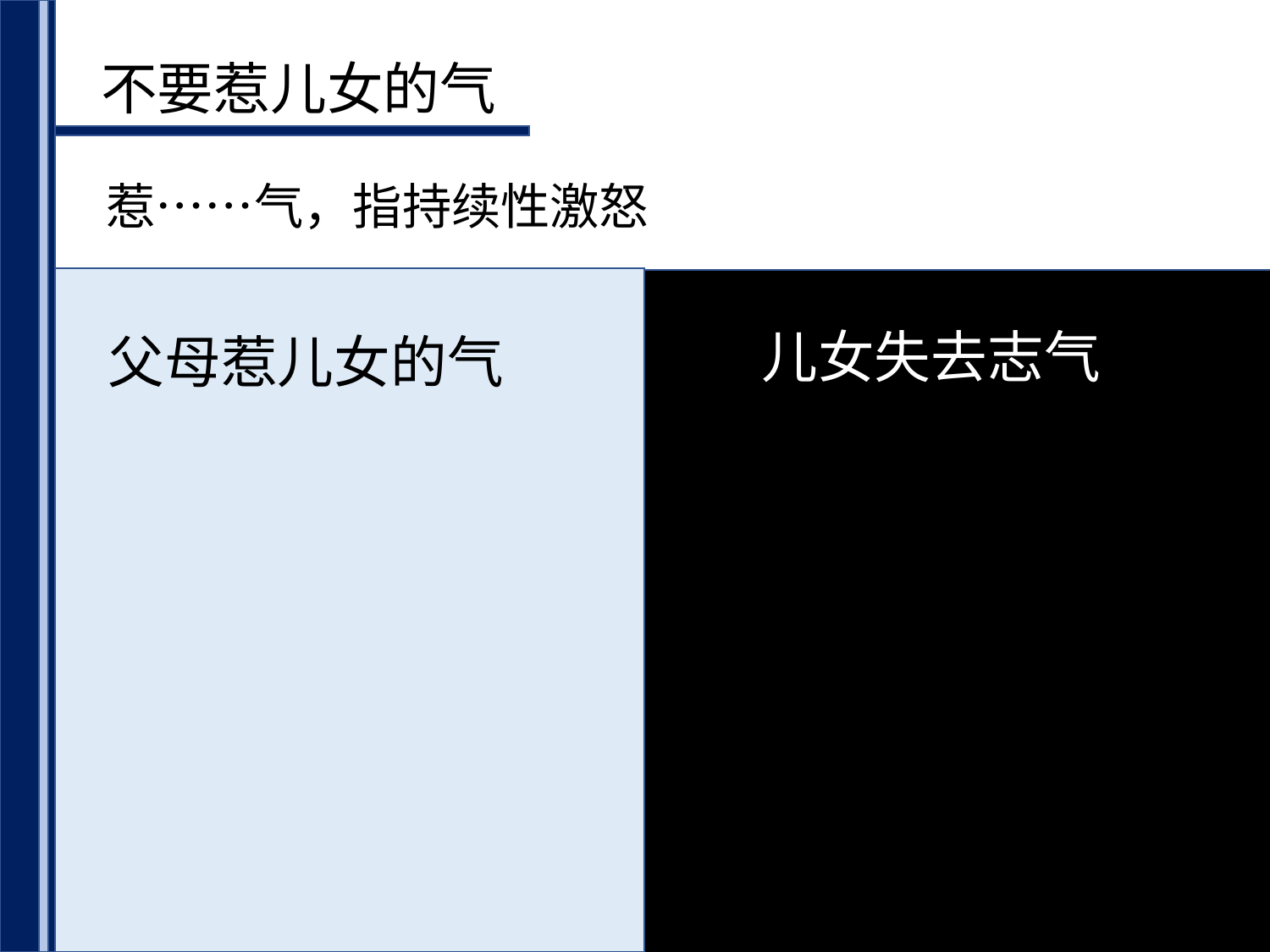

不要惹儿女的气

惹……气，指持续性激怒

儿女失去志气
父母惹儿女的气

弃置不顾
无理责打
动辄斥责
拿他与别的孩子比
给孩子贴标签
无安全感
心生厌恨
无所适从
失去自信
自卑灰心